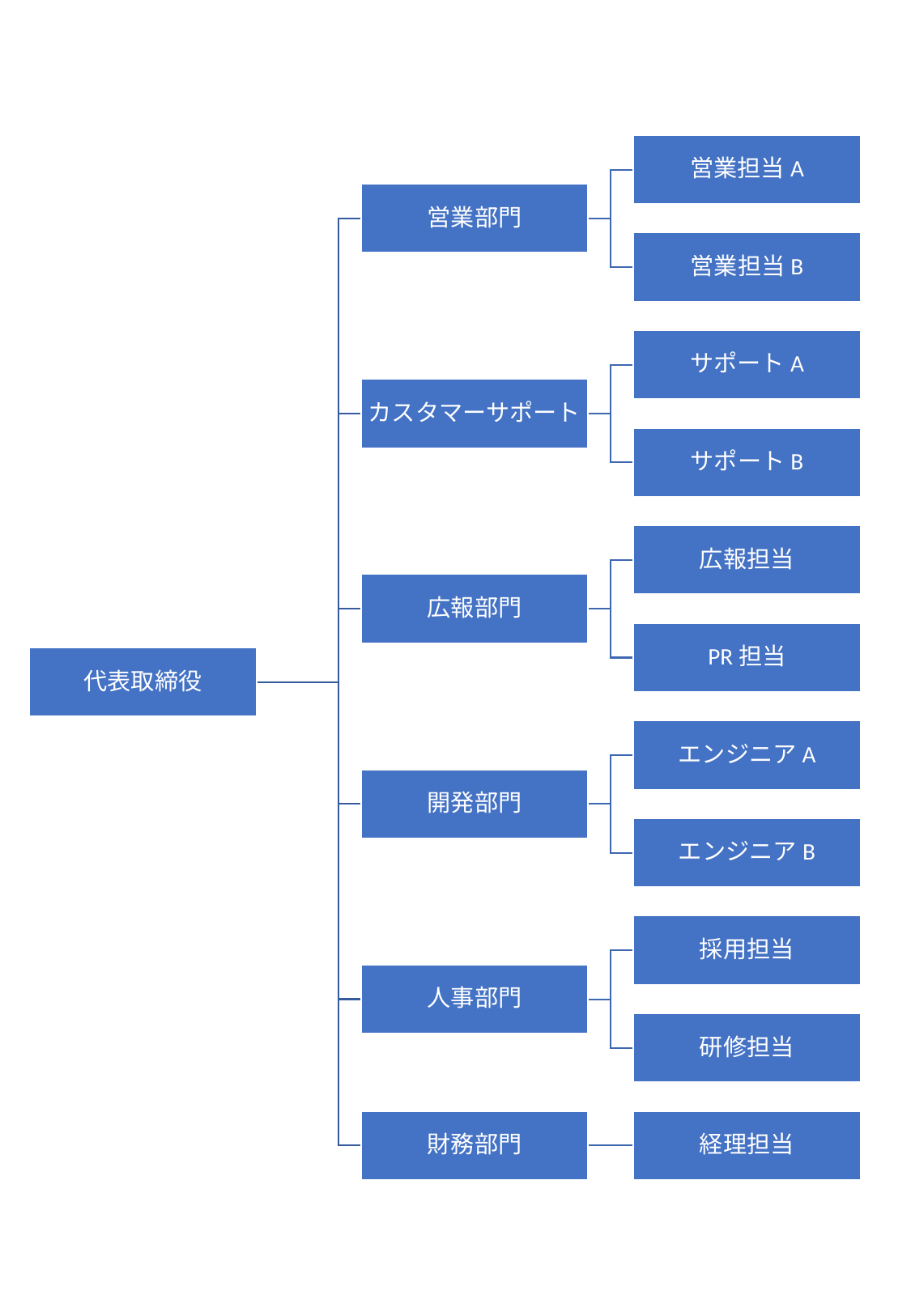

代表取締役
営業部門
営業担当A
営業担当B
カスタマーサポート
サポートA
サポートB
広報部門
広報担当
PR担当
開発部門
エンジニアA
エンジニアB
人事部門
採用担当
研修担当
財務部門
経理担当